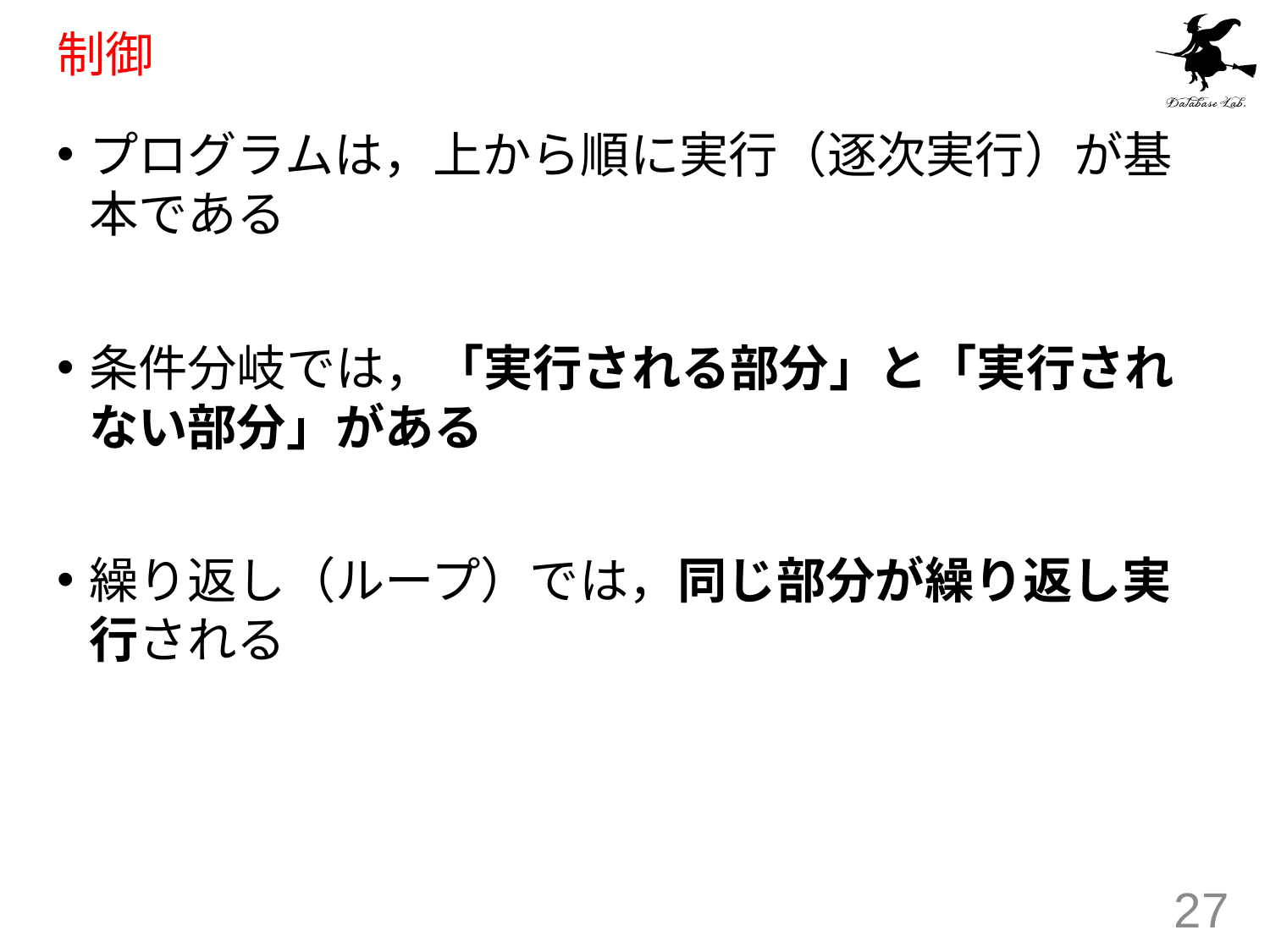

# 制御
プログラムは，上から順に実行（逐次実行）が基本である

条件分岐では，「実行される部分」と「実行されない部分」がある

繰り返し（ループ）では，同じ部分が繰り返し実行される
27